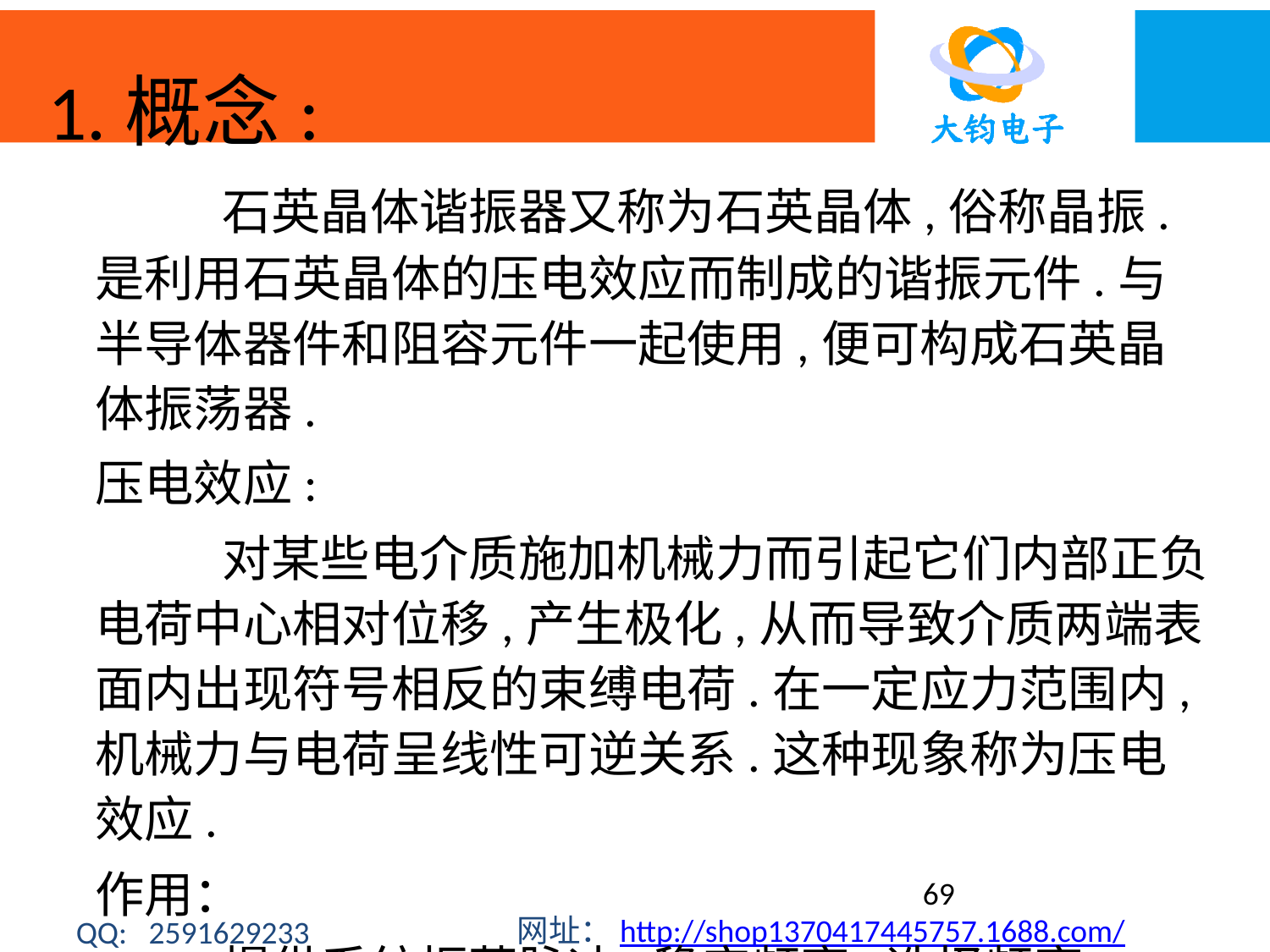

1.概念:
		石英晶体谐振器又称为石英晶体,俗称晶振.是利用石英晶体的压电效应而制成的谐振元件.与半导体器件和阻容元件一起使用,便可构成石英晶体振荡器.
	压电效应:
		对某些电介质施加机械力而引起它们内部正负电荷中心相对位移,产生极化,从而导致介质两端表面内出现符号相反的束缚电荷.在一定应力范围内,机械力与电荷呈线性可逆关系.这种现象称为压电效应.
	作用：
		提供系统振荡脉冲,稳定频率,选择频率.
69